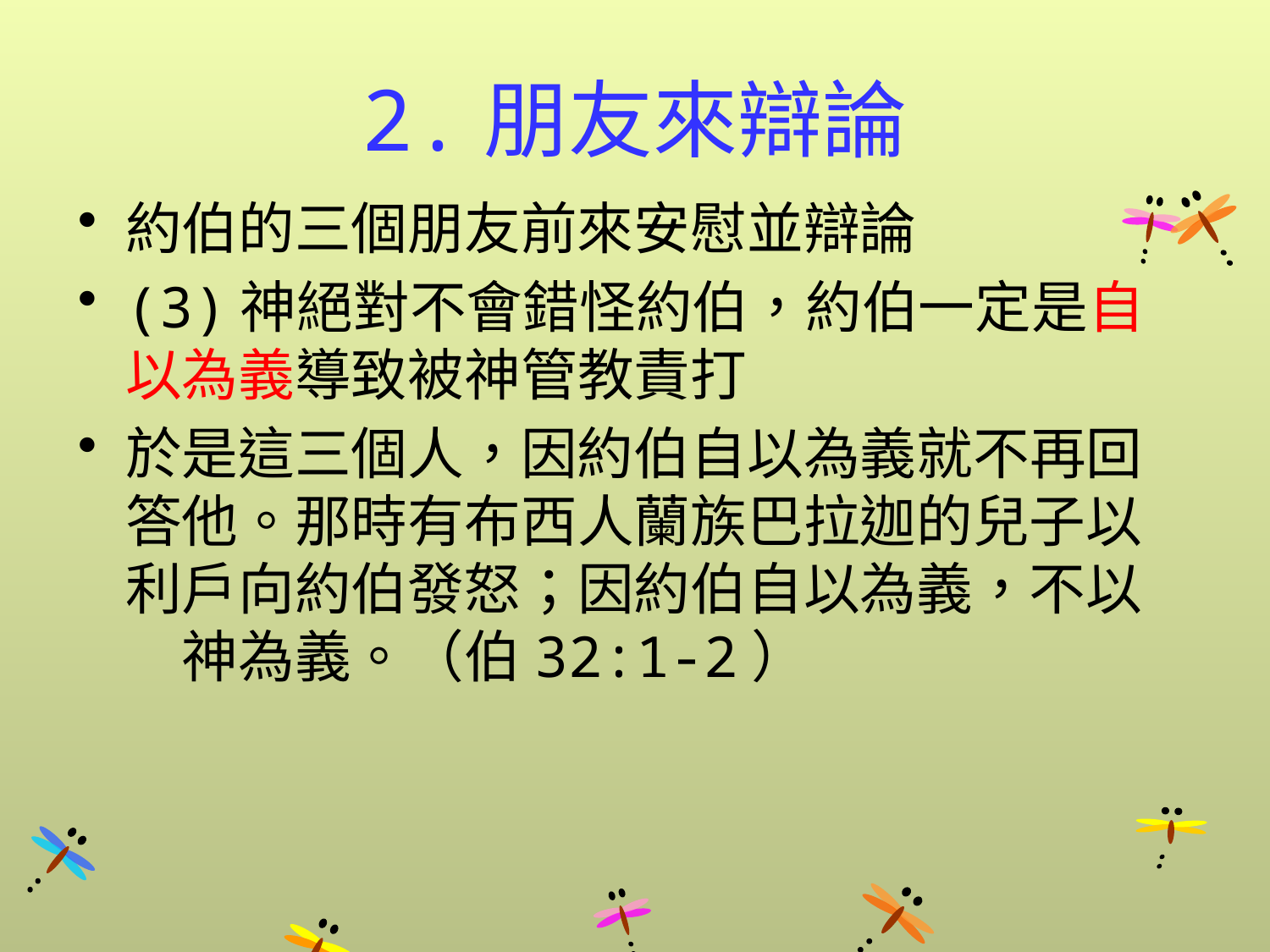

# 2.朋友來辯論
約伯的三個朋友前來安慰並辯論
(3)神絕對不會錯怪約伯，約伯一定是自以為義導致被神管教責打
於是這三個人，因約伯自以為義就不再回答他。那時有布西人蘭族巴拉迦的兒子以利戶向約伯發怒；因約伯自以為義，不以　神為義。（伯32:1-2）